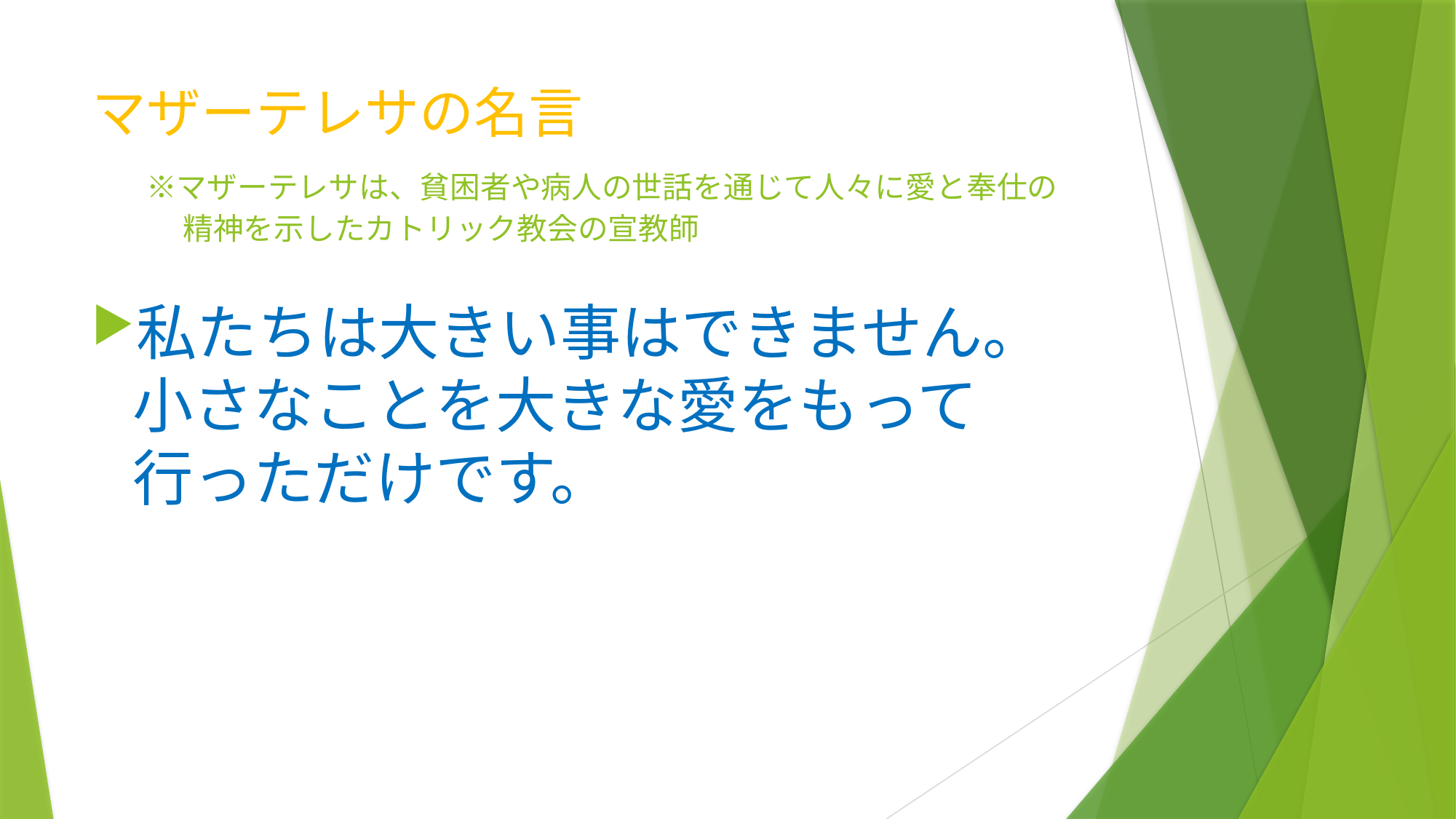

# マザーテレサの名言 　※マザーテレサは、貧困者や病人の世話を通じて人々に愛と奉仕の 　　　精神を示したカトリック教会の宣教師
私たちは大きい事はできません。小さなことを大きな愛をもって行っただけです。